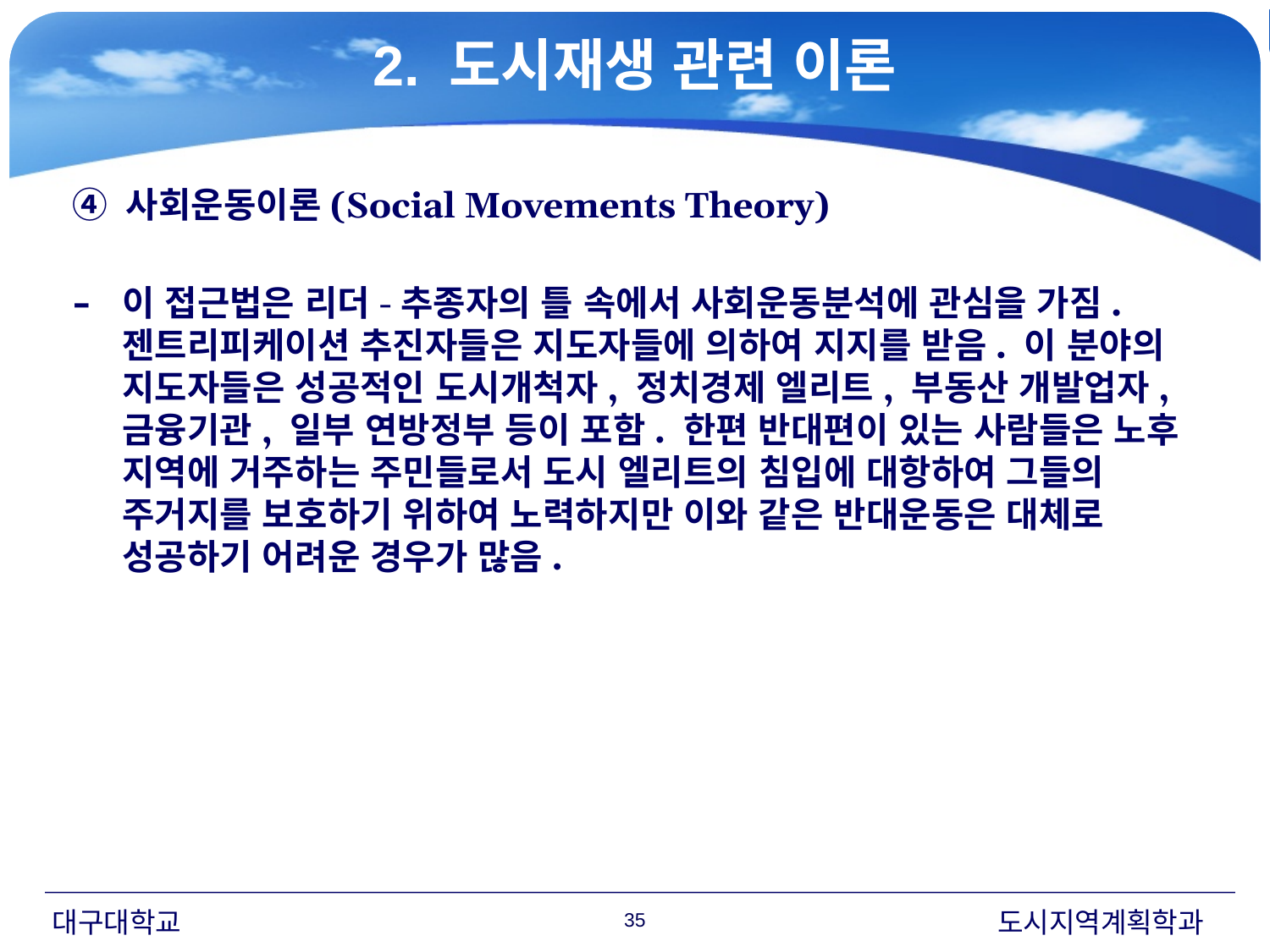

2. 도시재생 관련 이론
#
④ 사회운동이론(Social Movements Theory)

이 접근법은 리더-추종자의 틀 속에서 사회운동분석에 관심을 가짐. 젠트리피케이션 추진자들은 지도자들에 의하여 지지를 받음. 이 분야의 지도자들은 성공적인 도시개척자, 정치경제 엘리트, 부동산 개발업자, 금융기관, 일부 연방정부 등이 포함. 한편 반대편이 있는 사람들은 노후 지역에 거주하는 주민들로서 도시 엘리트의 침입에 대항하여 그들의 주거지를 보호하기 위하여 노력하지만 이와 같은 반대운동은 대체로 성공하기 어려운 경우가 많음.